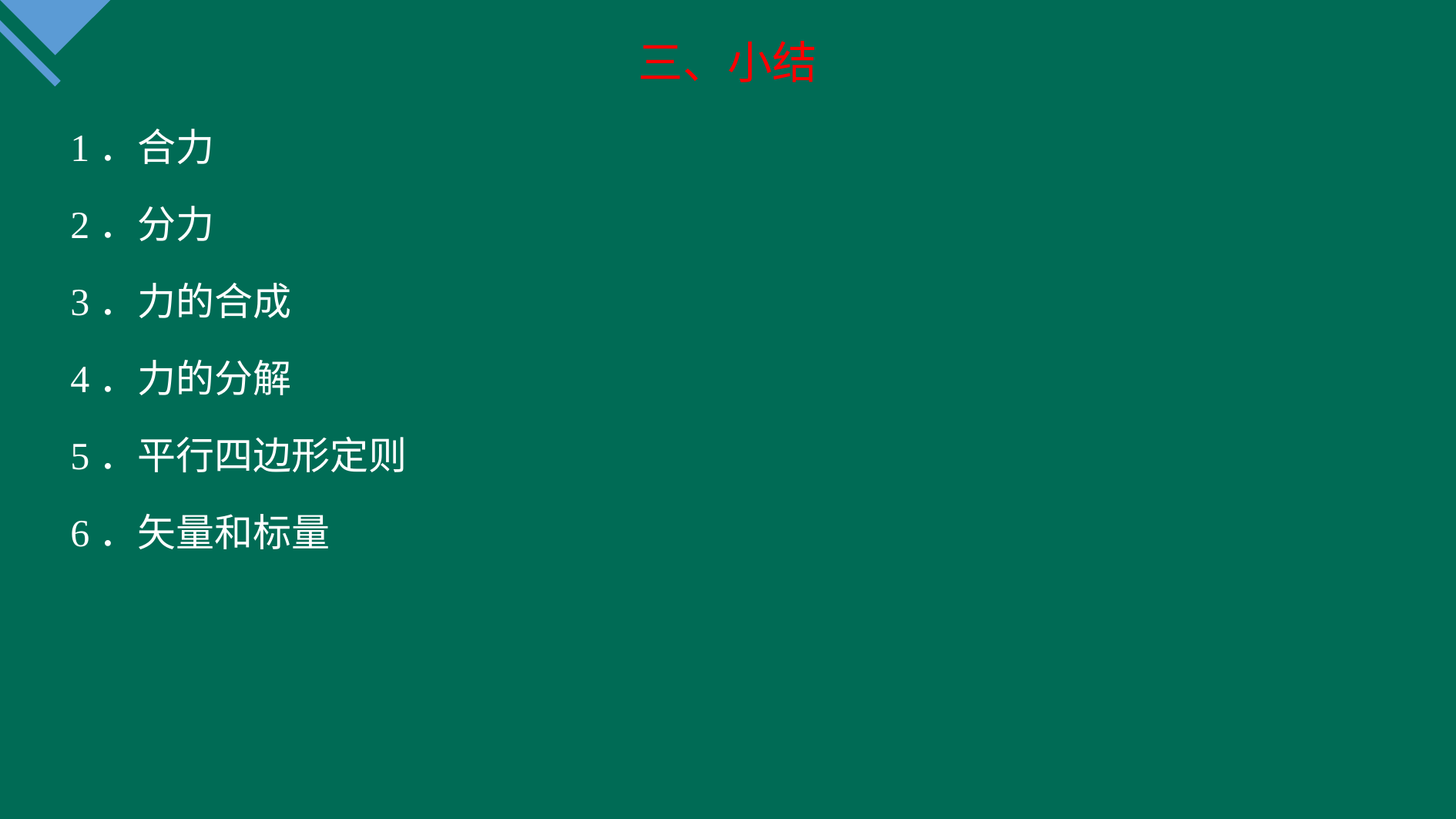

三、小结
1．合力
2．分力
3．力的合成
4．力的分解
5．平行四边形定则
6．矢量和标量